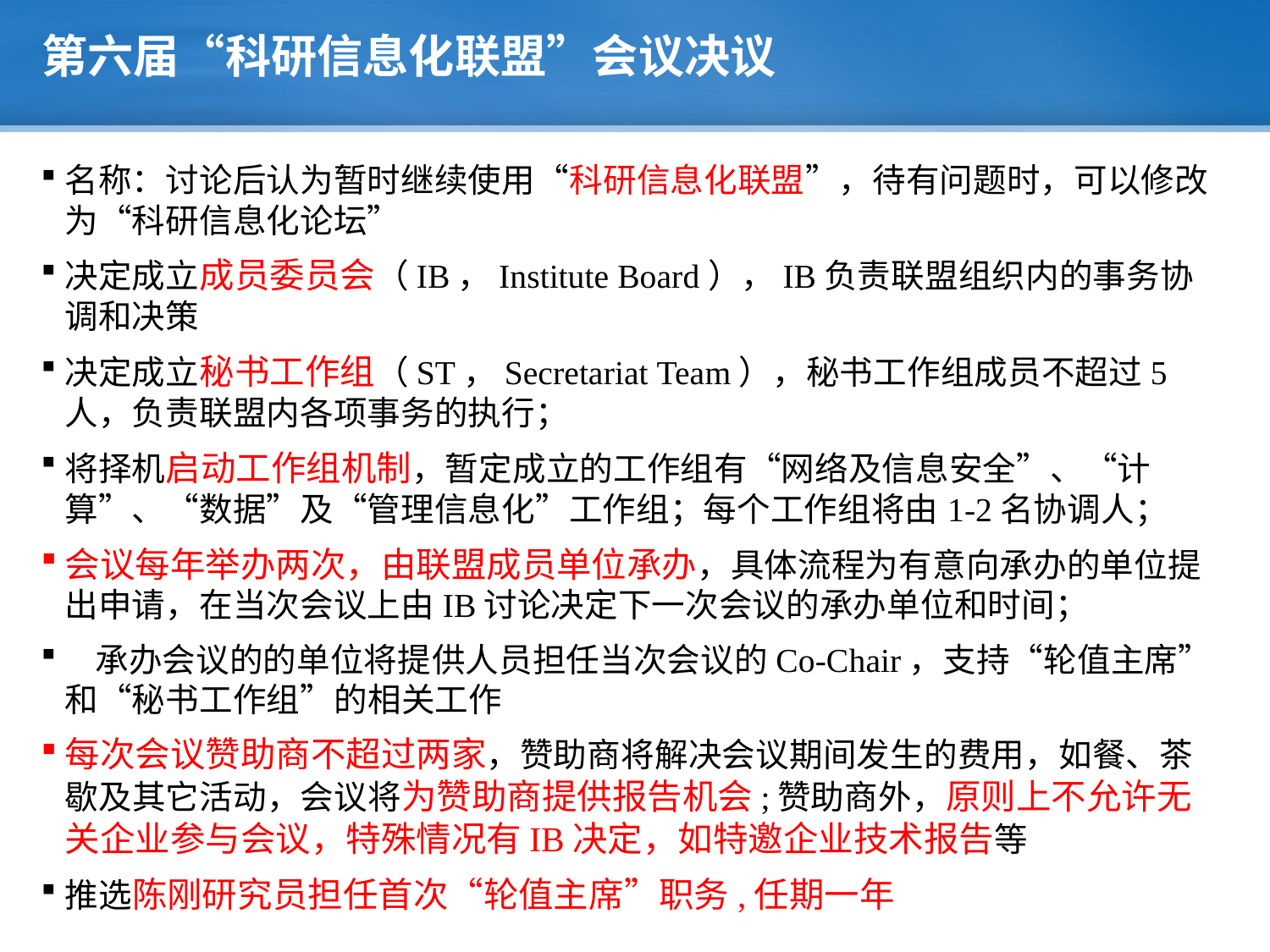

# 第六届“科研信息化联盟”会议决议
名称：讨论后认为暂时继续使用“科研信息化联盟”，待有问题时，可以修改为“科研信息化论坛”
决定成立成员委员会（IB，Institute Board），IB负责联盟组织内的事务协调和决策
决定成立秘书工作组（ST，Secretariat Team），秘书工作组成员不超过5人，负责联盟内各项事务的执行；
将择机启动工作组机制，暂定成立的工作组有“网络及信息安全”、“计算”、“数据”及“管理信息化”工作组；每个工作组将由1-2名协调人；
会议每年举办两次，由联盟成员单位承办，具体流程为有意向承办的单位提出申请，在当次会议上由IB讨论决定下一次会议的承办单位和时间；
   承办会议的的单位将提供人员担任当次会议的Co-Chair，支持“轮值主席”和“秘书工作组”的相关工作
每次会议赞助商不超过两家，赞助商将解决会议期间发生的费用，如餐、茶歇及其它活动，会议将为赞助商提供报告机会;赞助商外，原则上不允许无关企业参与会议，特殊情况有IB决定，如特邀企业技术报告等
推选陈刚研究员担任首次“轮值主席”职务,任期一年